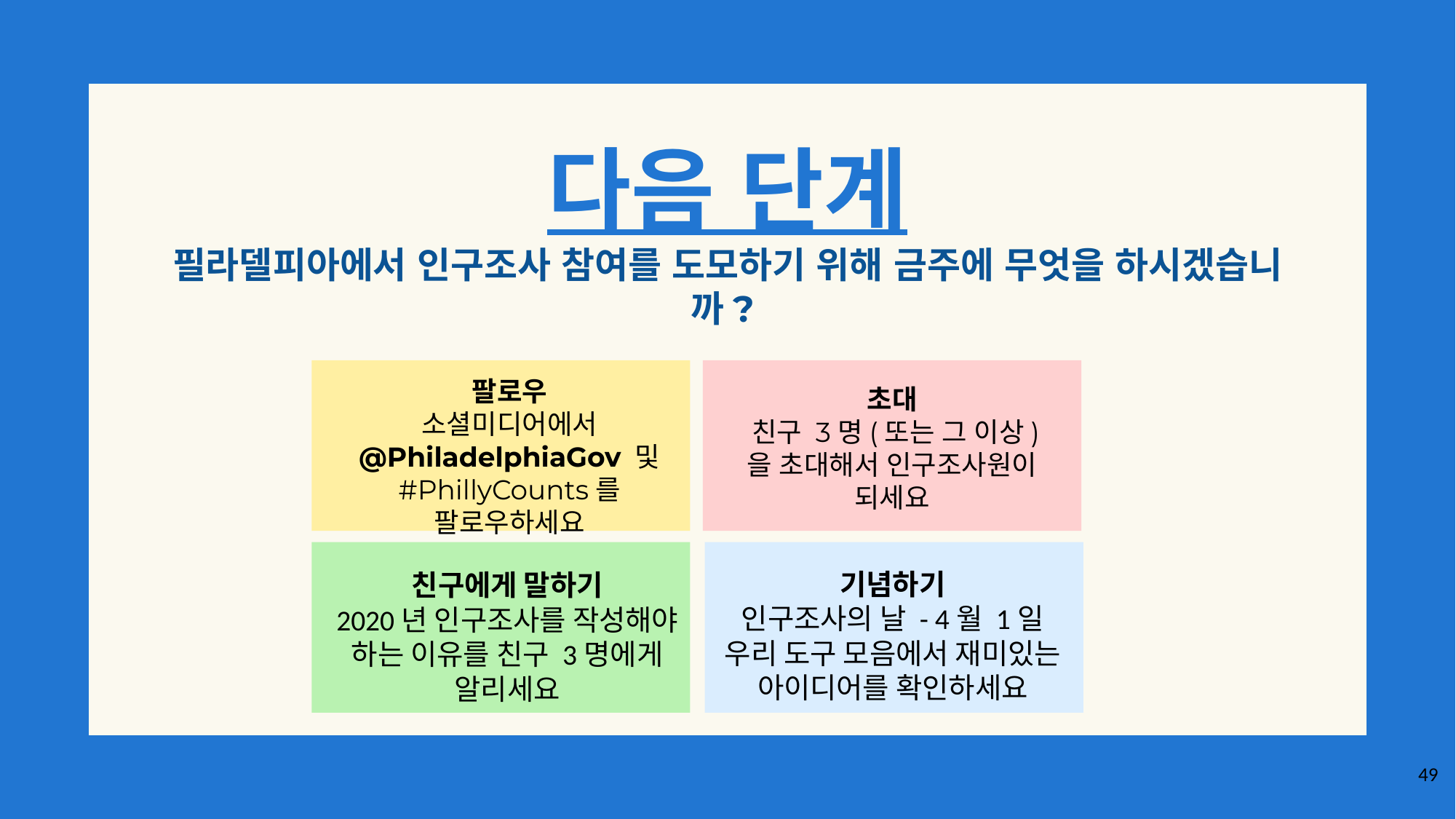

다음 단계
필라델피아에서 인구조사 참여를 도모하기 위해 금주에 무엇을 하시겠습니까?

팔로우
소셜미디어에서 @PhiladelphiaGov 및 #PhillyCounts를 팔로우하세요

초대
 친구 3명(또는 그 이상)을 초대해서 인구조사원이 되세요

기념하기
인구조사의 날 - 4월 1일
우리 도구 모음에서 재미있는 아이디어를 확인하세요
친구에게 말하기
2020년 인구조사를 작성해야 하는 이유를 친구 3명에게 알리세요
49